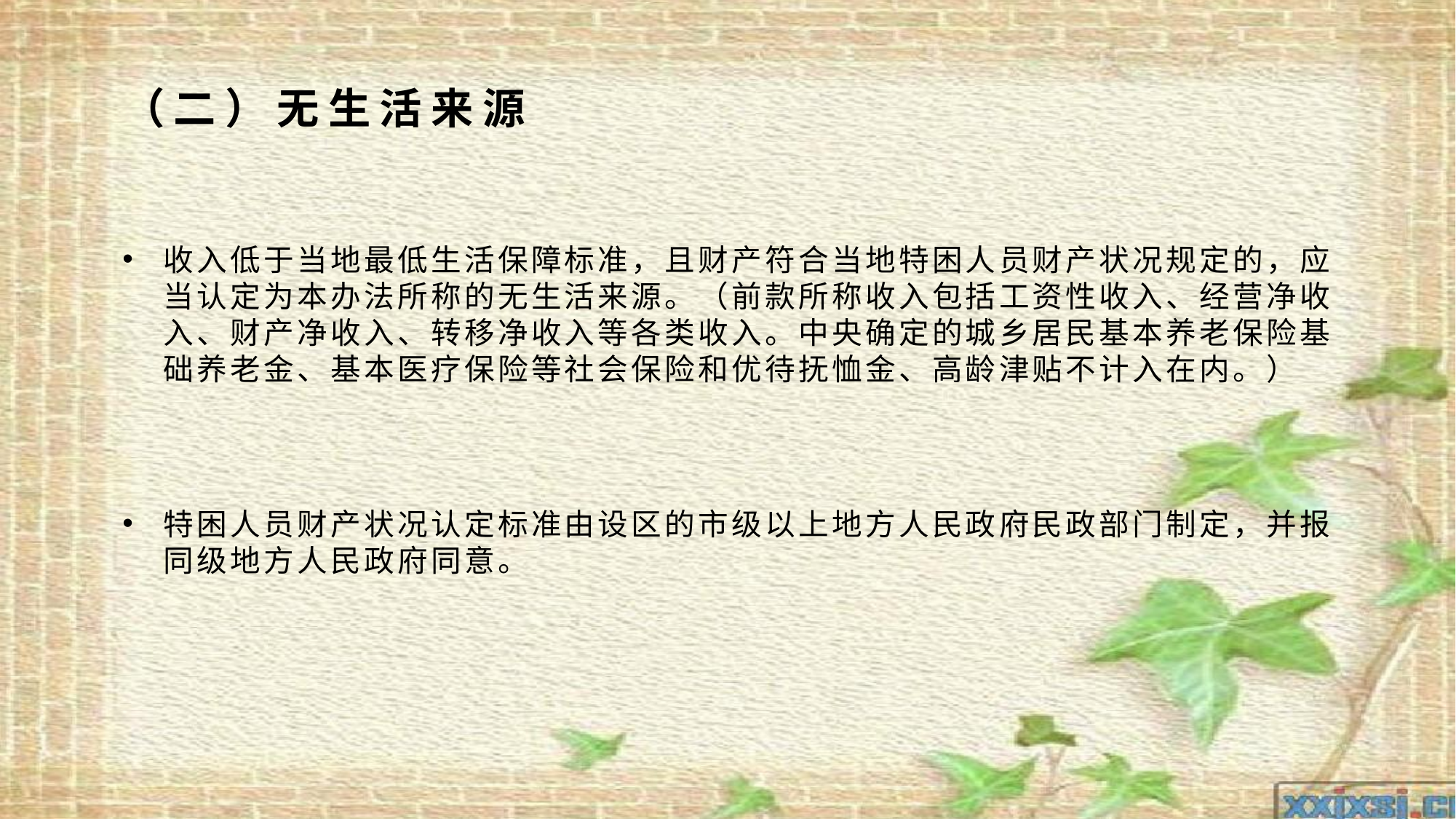

# （二）无生活来源

收入低于当地最低生活保障标准，且财产符合当地特困人员财产状况规定的，应当认定为本办法所称的无生活来源。（前款所称收入包括工资性收入、经营净收入、财产净收入、转移净收入等各类收入。中央确定的城乡居民基本养老保险基础养老金、基本医疗保险等社会保险和优待抚恤金、高龄津贴不计入在内。）

特困人员财产状况认定标准由设区的市级以上地方人民政府民政部门制定，并报同级地方人民政府同意。